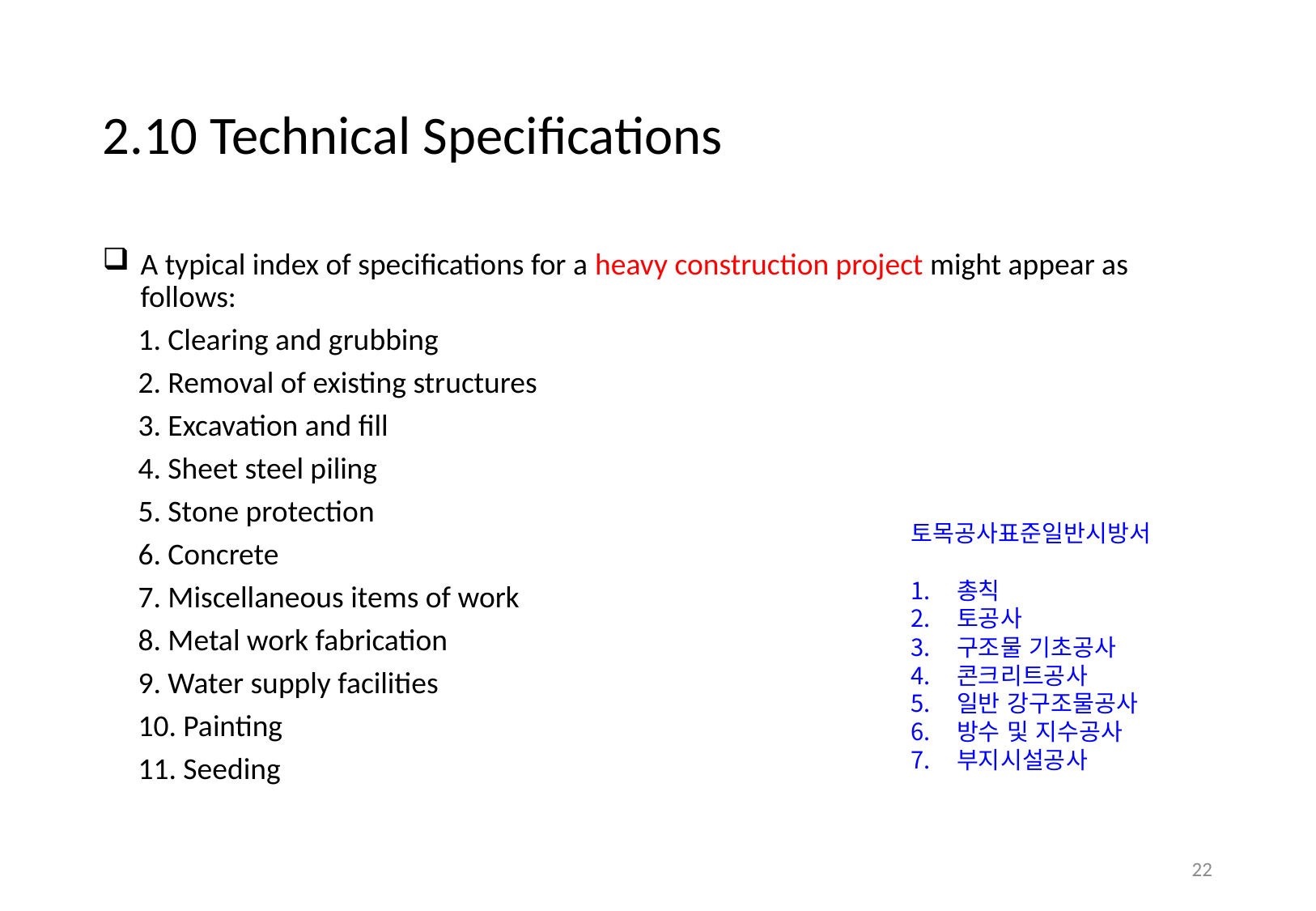

# 2.10 Technical Specifications
A typical index of specifications for a heavy construction project might appear as follows:
1. Clearing and grubbing
2. Removal of existing structures
3. Excavation and fill
4. Sheet steel piling
5. Stone protection
6. Concrete
7. Miscellaneous items of work
8. Metal work fabrication
9. Water supply facilities
10. Painting
11. Seeding
토목공사표준일반시방서

총칙
토공사
구조물 기초공사
콘크리트공사
일반 강구조물공사
방수 및 지수공사
부지시설공사
22